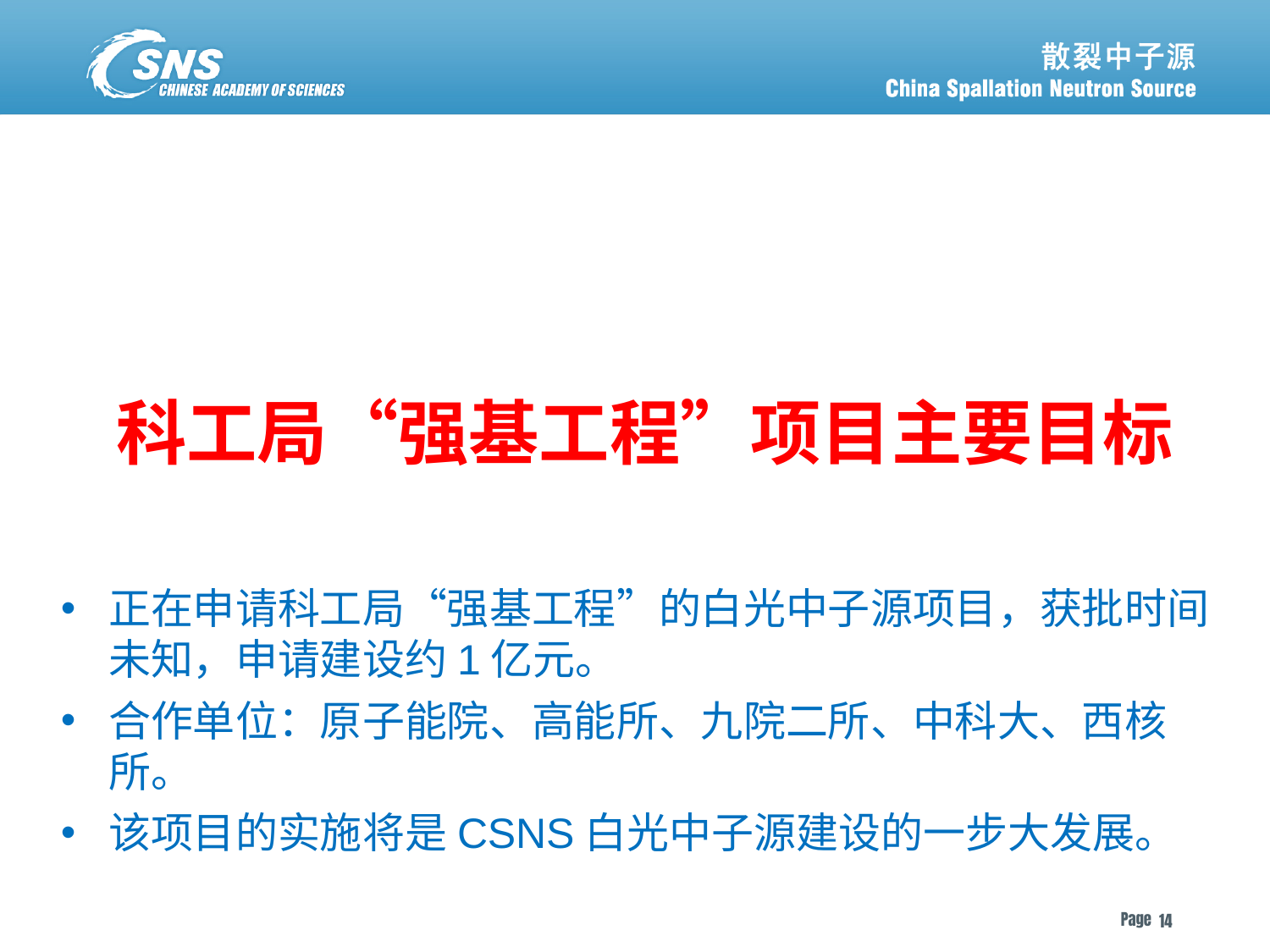

# 科工局“强基工程”项目主要目标
正在申请科工局“强基工程”的白光中子源项目，获批时间未知，申请建设约1亿元。
合作单位：原子能院、高能所、九院二所、中科大、西核所。
该项目的实施将是CSNS白光中子源建设的一步大发展。
14